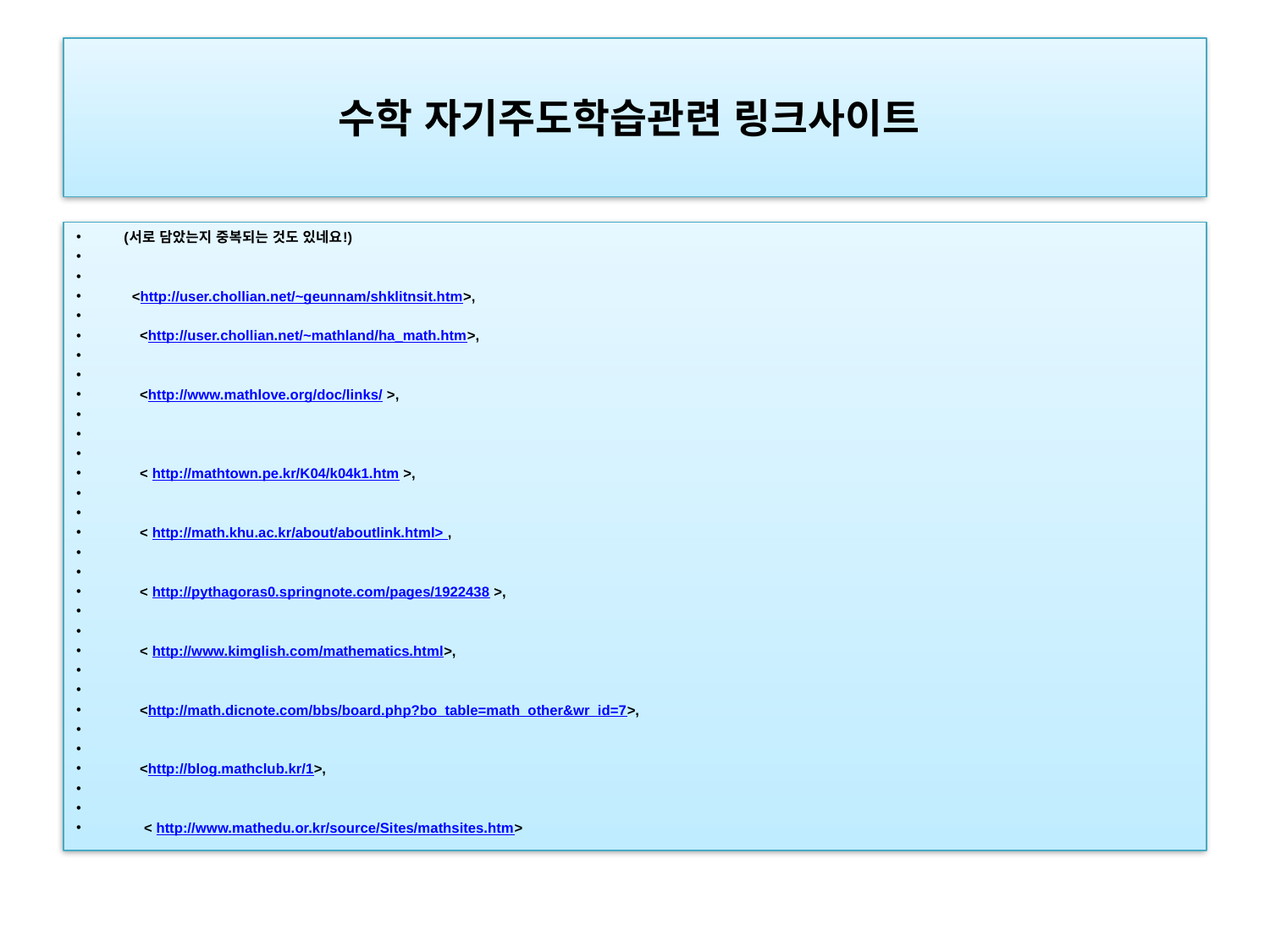

# 수학 자기주도학습관련 링크사이트
(서로 담았는지 중복되는 것도 있네요!)

  <http://user.chollian.net/~geunnam/shklitnsit.htm>,

    <http://user.chollian.net/~mathland/ha_math.htm>,

    <http://www.mathlove.org/doc/links/ >,

    < http://mathtown.pe.kr/K04/k04k1.htm >,

    < http://math.khu.ac.kr/about/aboutlink.html> ,

    < http://pythagoras0.springnote.com/pages/1922438 >,

    < http://www.kimglish.com/mathematics.html>,

    <http://math.dicnote.com/bbs/board.php?bo_table=math_other&wr_id=7>,

    <http://blog.mathclub.kr/1>,

     < http://www.mathedu.or.kr/source/Sites/mathsites.htm>